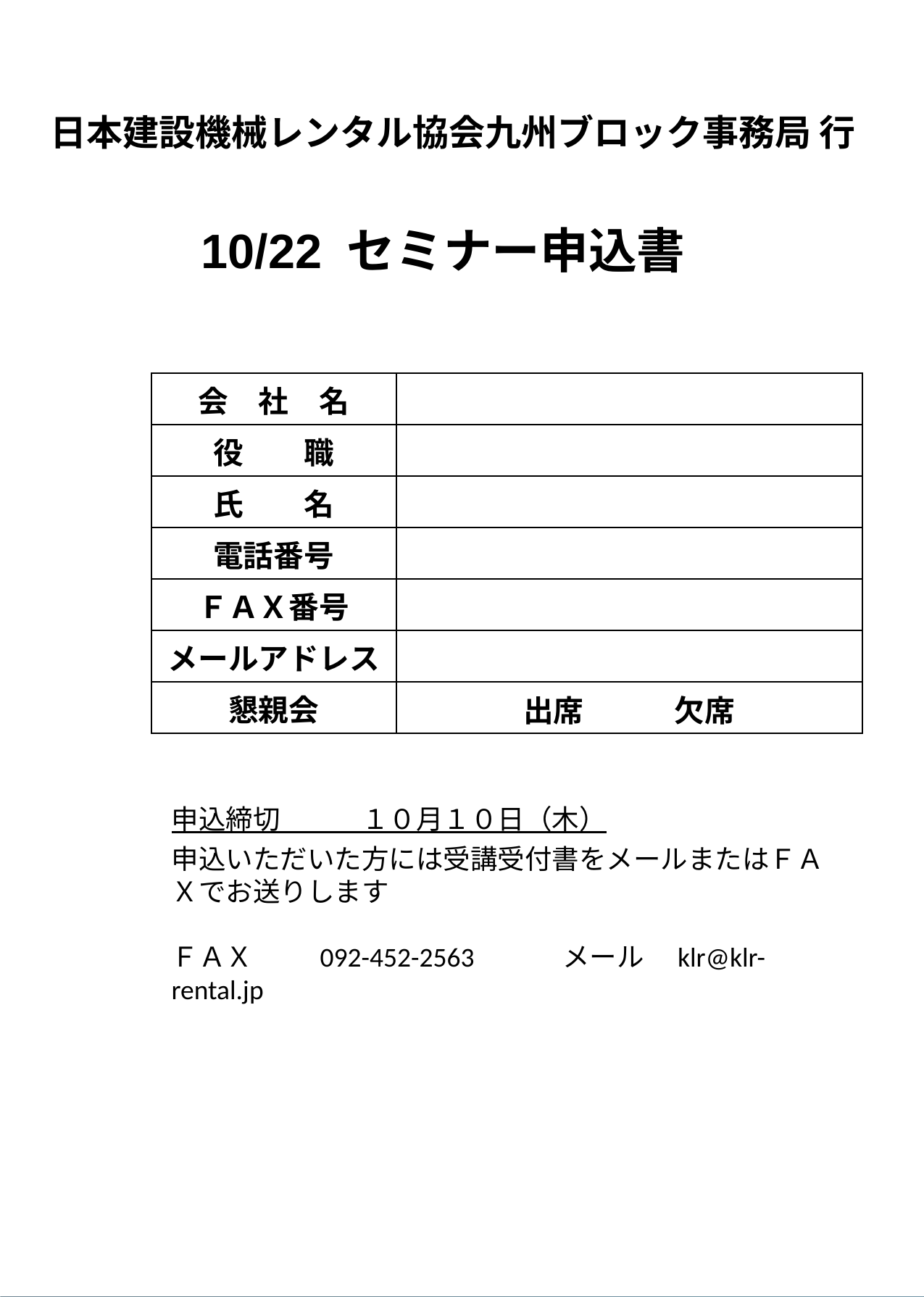

日本建設機械レンタル協会九州ブロック事務局 行
10/22 セミナー申込書
| 会　社　名 |  |
| --- | --- |
| 役　　職 |  |
| 氏　　名 |  |
| 電話番号 |  |
| ＦＡＸ番号 |  |
| メールアドレス |  |
| 懇親会 | 出席　　　欠席 |
申込締切　　　１０月１０日（木）

申込いただいた方には受講受付書をメールまたはＦＡＸでお送りします

ＦＡＸ　　 092-452-2563　　　メール　klr@klr-rental.jp